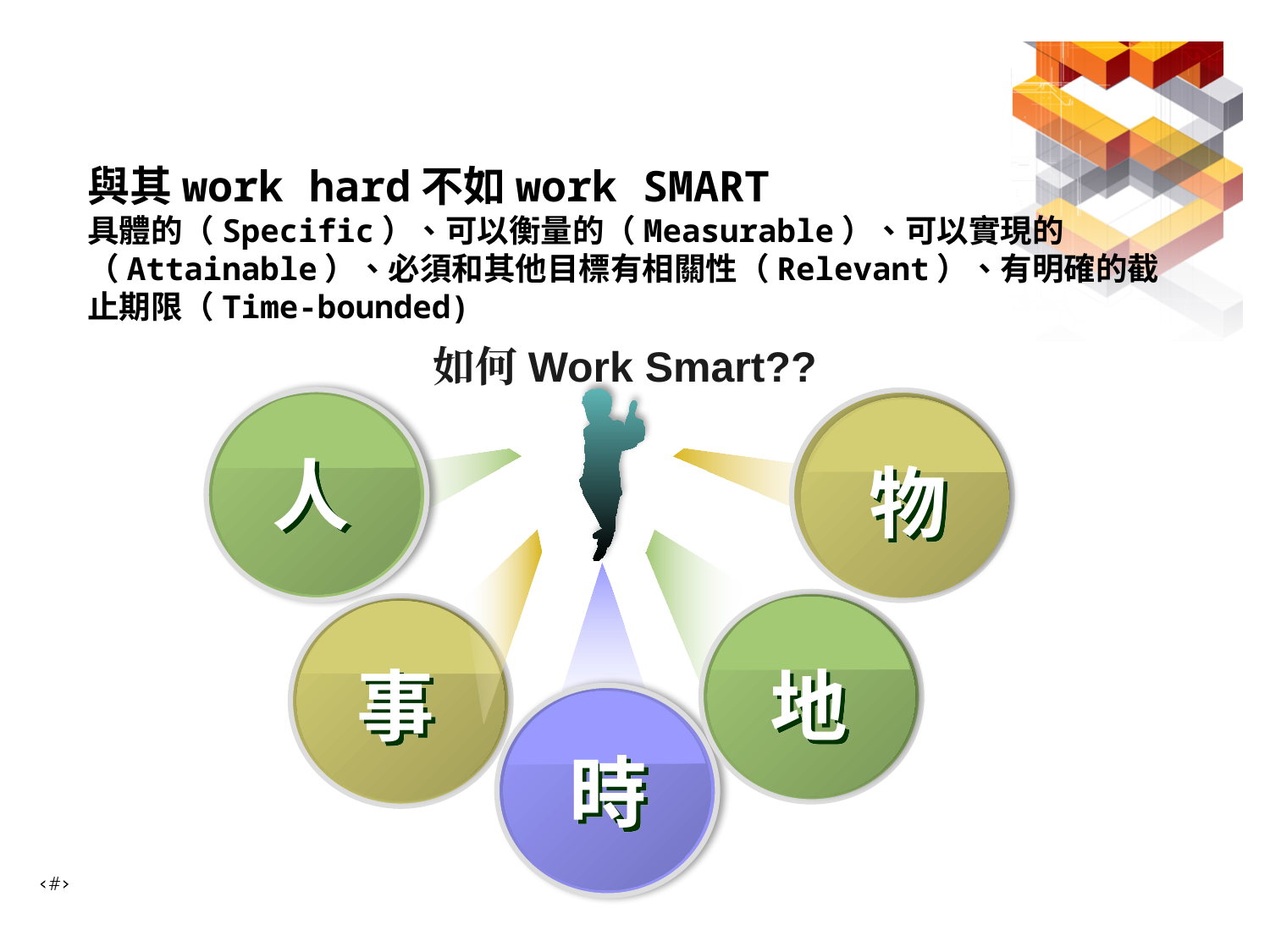

與其work hard不如work SMART
具體的（Specific）、可以衡量的（Measurable）、可以實現的（Attainable）、必須和其他目標有相關性（Relevant）、有明確的截止期限（Time-bounded)
如何Work Smart??

人

物

地

事

時